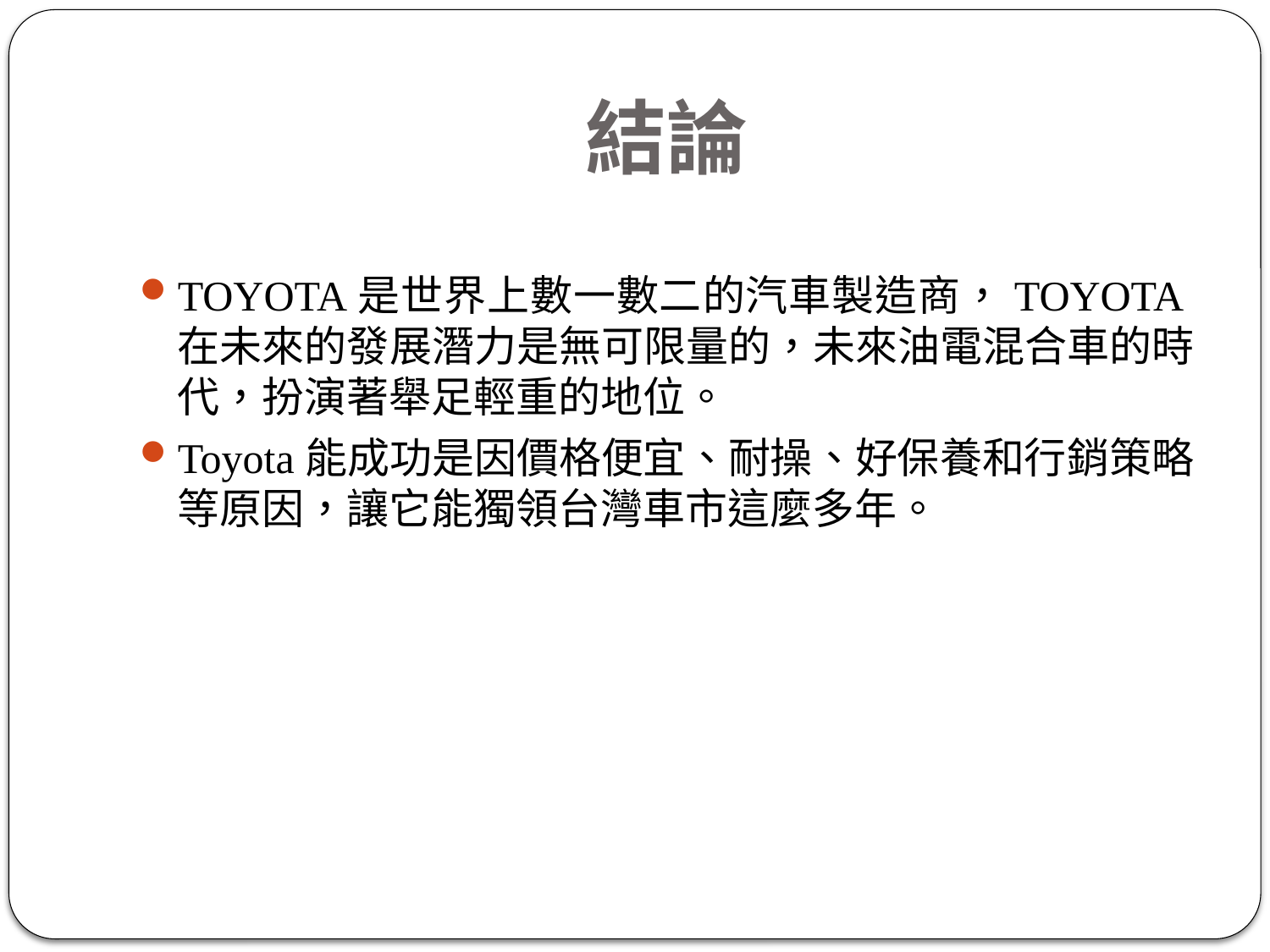

# 結論

TOYOTA是世界上數一數二的汽車製造商，TOYOTA在未來的發展潛力是無可限量的，未來油電混合車的時代，扮演著舉足輕重的地位。
Toyota能成功是因價格便宜、耐操、好保養和行銷策略等原因，讓它能獨領台灣車市這麼多年。